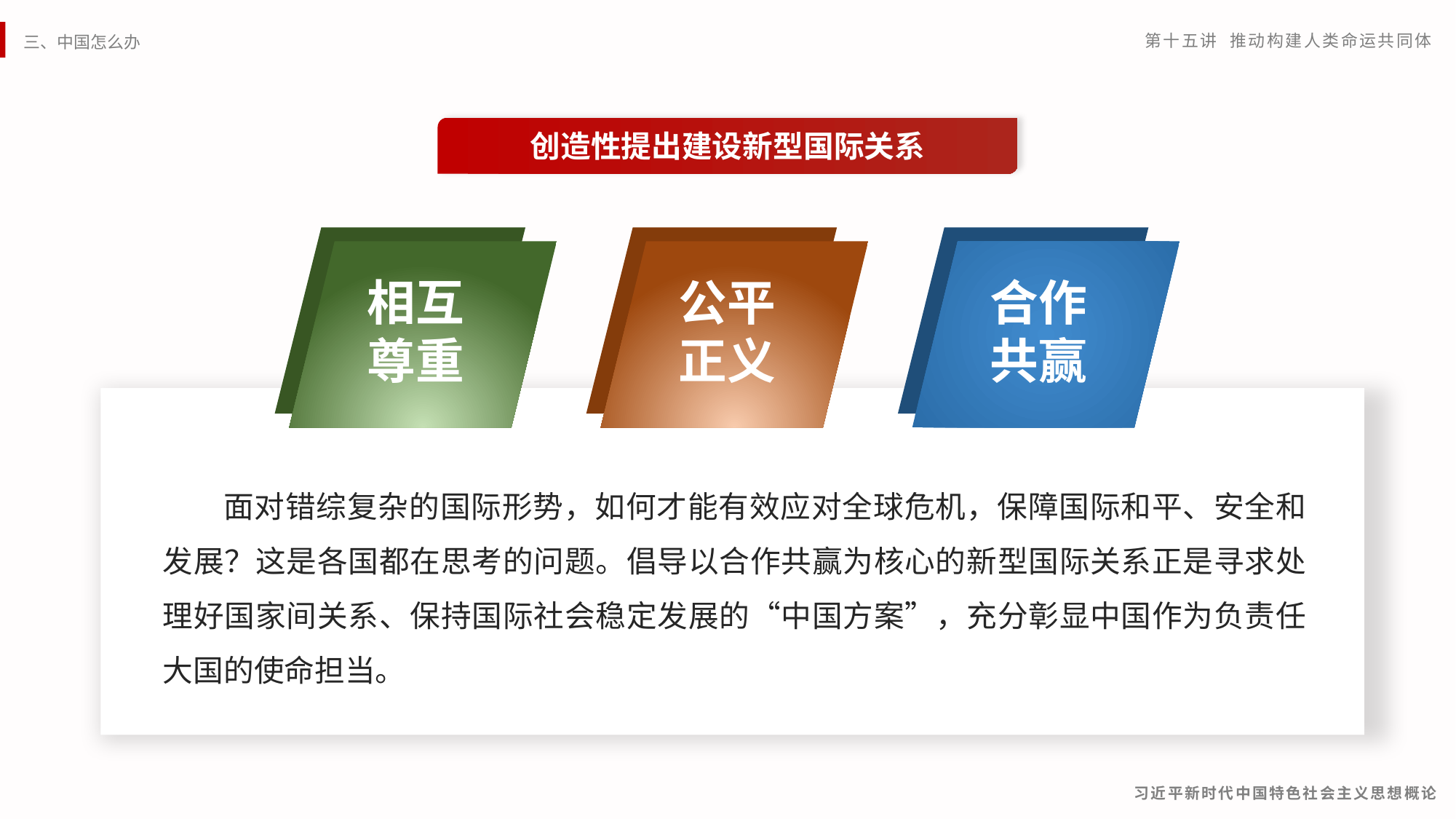

创造性提出建设新型国际关系

相互
尊重

公平正义

合作共赢

面对错综复杂的国际形势，如何才能有效应对全球危机，保障国际和平、安全和发展？这是各国都在思考的问题。倡导以合作共赢为核心的新型国际关系正是寻求处理好国家间关系、保持国际社会稳定发展的“中国方案”，充分彰显中国作为负责任大国的使命担当。